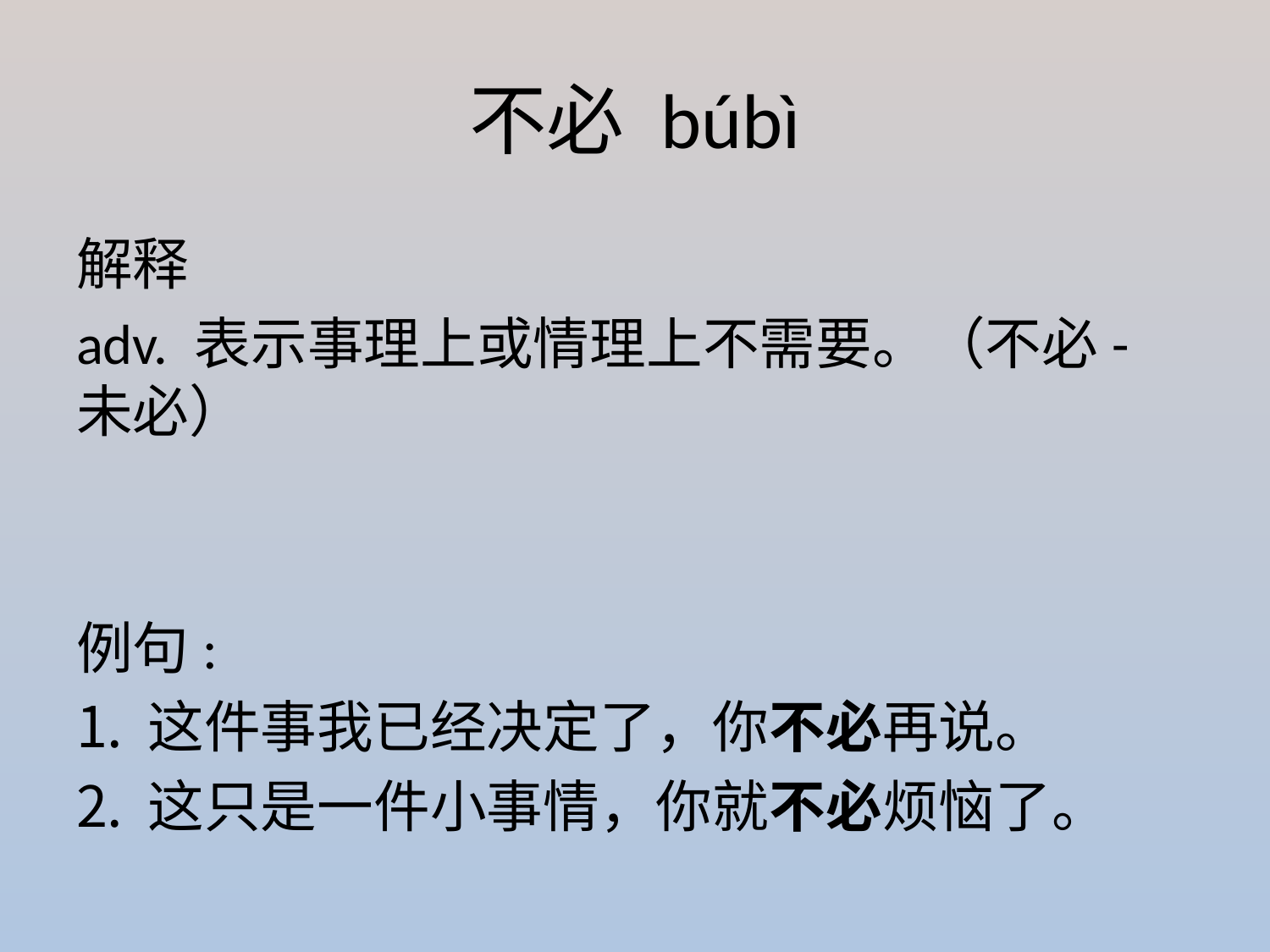

# 不必 búbì
解释
adv. 表示事理上或情理上不需要。（不必-未必）

例句:
这件事我已经决定了，你不必再说。
这只是一件小事情，你就不必烦恼了。